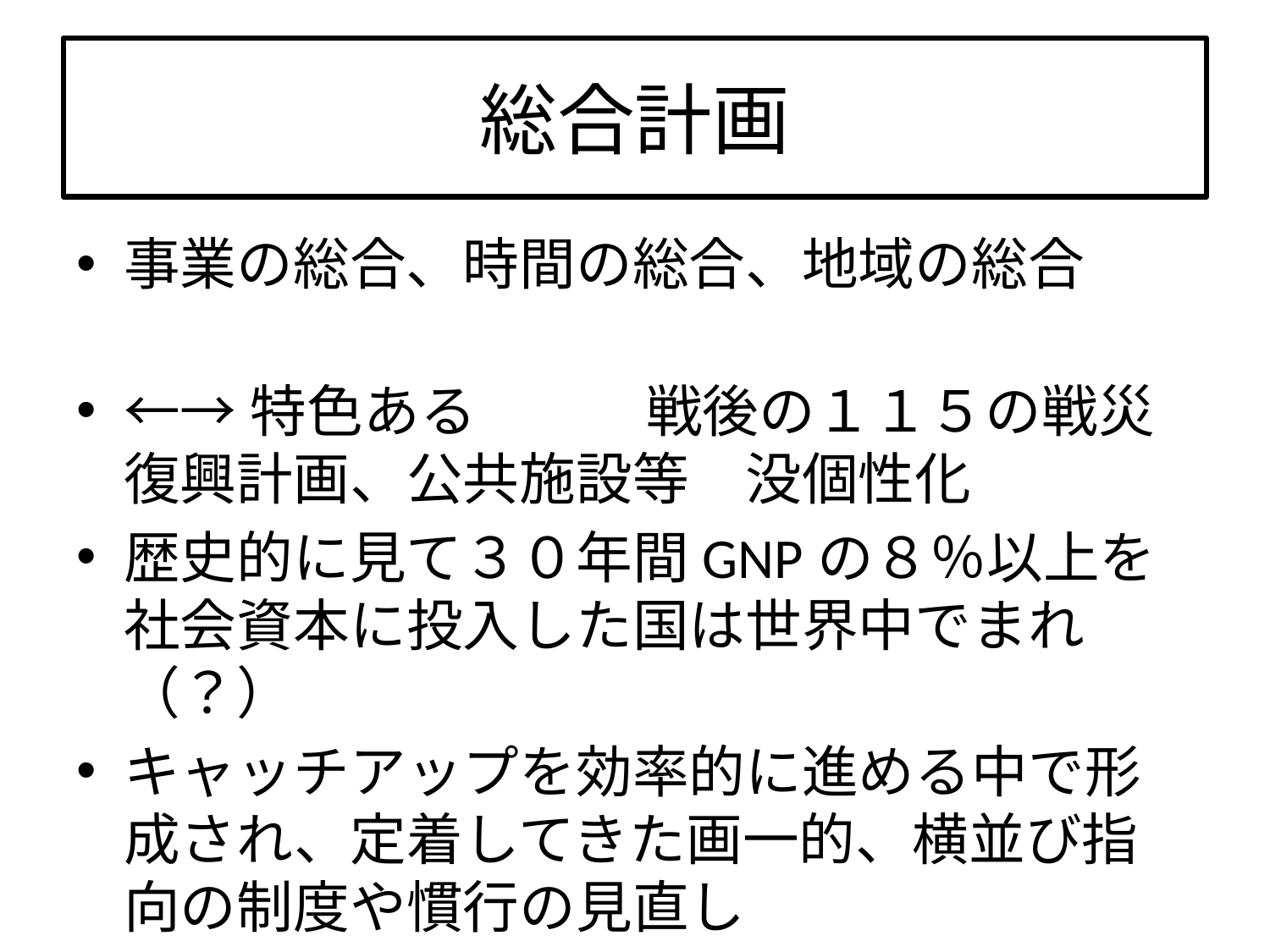

# 総合計画
事業の総合、時間の総合、地域の総合
←→特色ある　　　戦後の１１５の戦災復興計画、公共施設等　没個性化
歴史的に見て３０年間GNPの８％以上を社会資本に投入した国は世界中でまれ（？）
キャッチアップを効率的に進める中で形成され、定着してきた画一的、横並び指向の制度や慣行の見直し